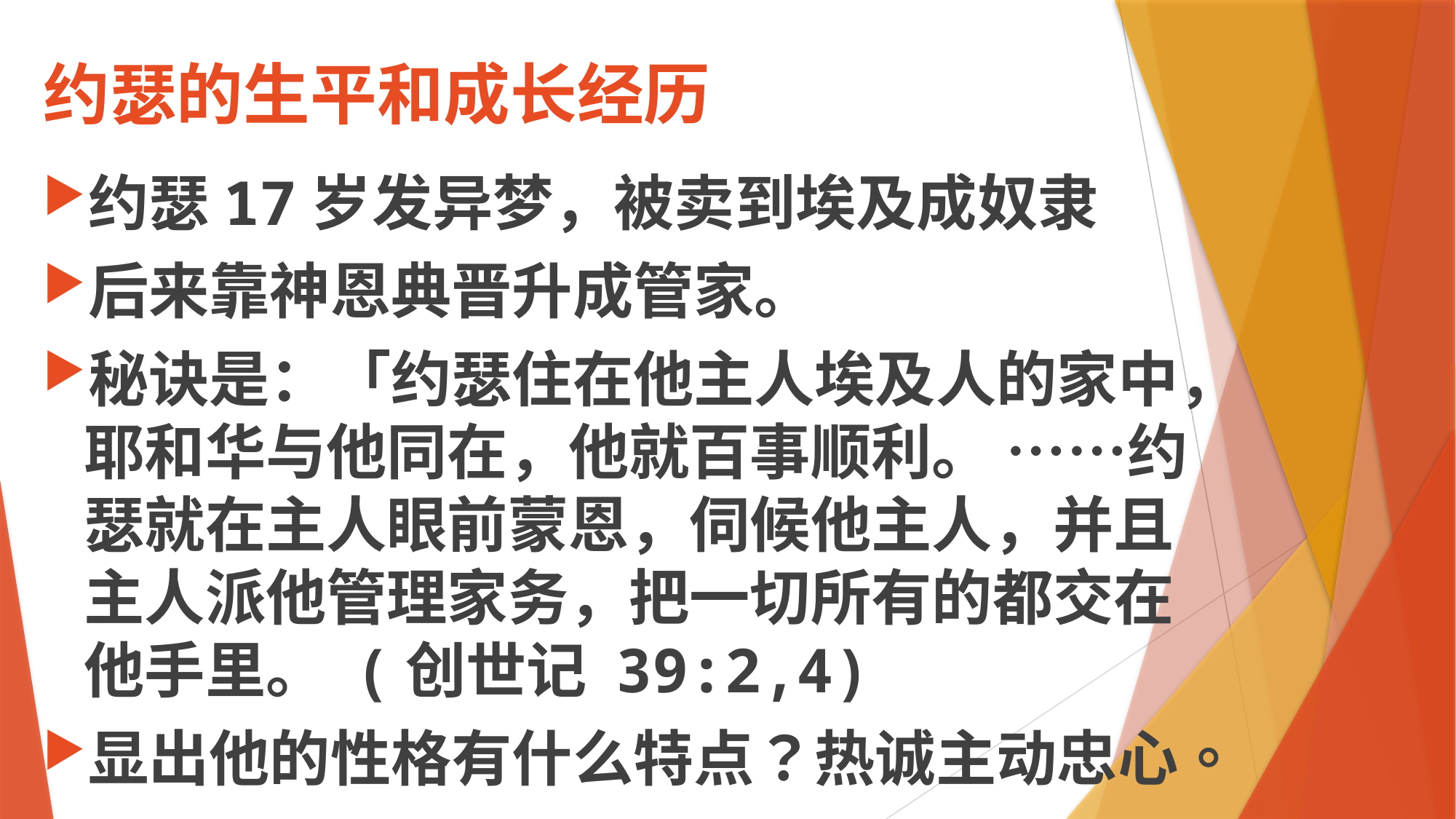

# 约瑟的生平和成长经历
约瑟17岁发异梦，被卖到埃及成奴隶
后来靠神恩典晋升成管家。
秘诀是：「约瑟住在他主人埃及人的家中，耶和华与他同在，他就百事顺利。 ……约瑟就在主人眼前蒙恩，伺候他主人，并且主人派他管理家务，把一切所有的都交在他手里。 (创世记 39:2,4)
显出他的性格有什么特点？热诚主动忠心。